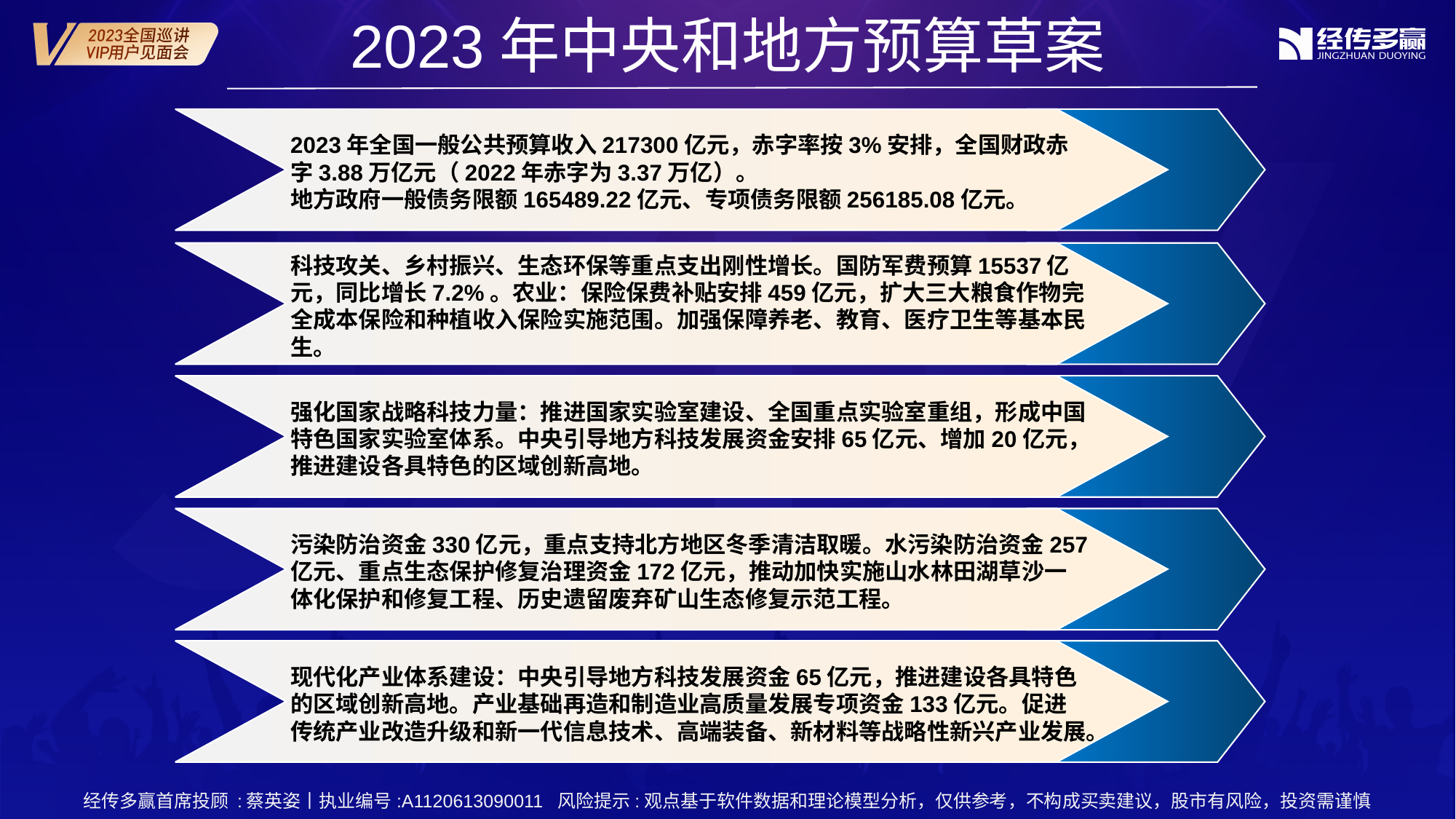

2023年中央和地方预算草案
2023年全国一般公共预算收入217300亿元，赤字率按3%安排，全国财政赤字3.88万亿元（2022年赤字为3.37万亿）。
地方政府一般债务限额165489.22亿元、专项债务限额256185.08亿元。

科技攻关、乡村振兴、生态环保等重点支出刚性增长。国防军费预算15537亿元，同比增长7.2%。农业：保险保费补贴安排459亿元，扩大三大粮食作物完全成本保险和种植收入保险实施范围。加强保障养老、教育、医疗卫生等基本民生。

强化国家战略科技力量：推进国家实验室建设、全国重点实验室重组，形成中国特色国家实验室体系。中央引导地方科技发展资金安排65亿元、增加20亿元，推进建设各具特色的区域创新高地。

污染防治资金330亿元，重点支持北方地区冬季清洁取暖。水污染防治资金257亿元、重点生态保护修复治理资金172亿元，推动加快实施山水林田湖草沙一体化保护和修复工程、历史遗留废弃矿山生态修复示范工程。

现代化产业体系建设：中央引导地方科技发展资金65亿元，推进建设各具特色的区域创新高地。产业基础再造和制造业高质量发展专项资金133亿元。促进传统产业改造升级和新一代信息技术、高端装备、新材料等战略性新兴产业发展。